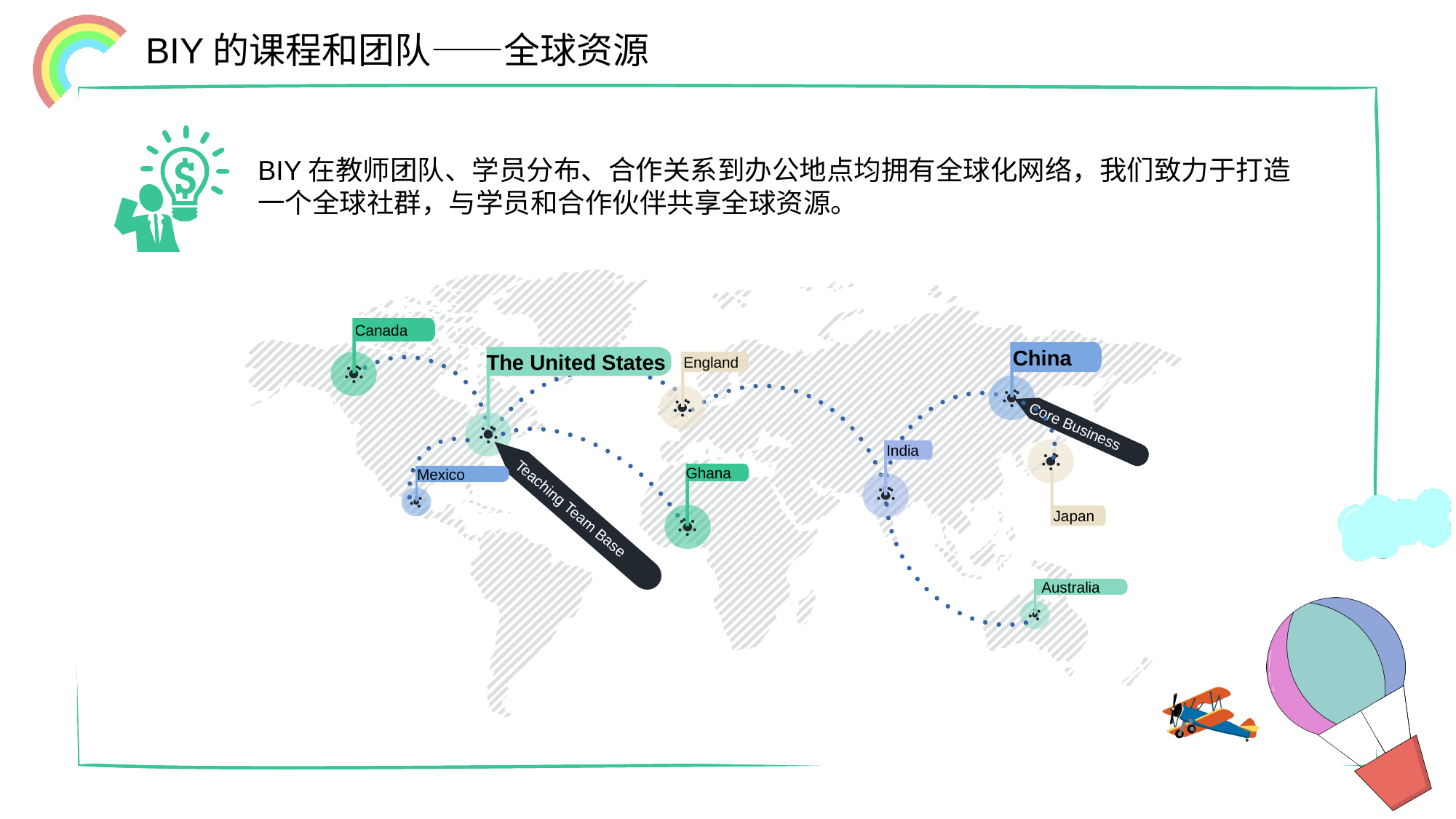

BIY的课程和团队——全球资源

BIY在教师团队、学员分布、合作关系到办公地点均拥有全球化网络，我们致力于打造一个全球社群，与学员和合作伙伴共享全球资源。

Canada

China

Core Business
The United States

England

Teaching Team Base

India

Ghana

Mexico

Japan

Australia